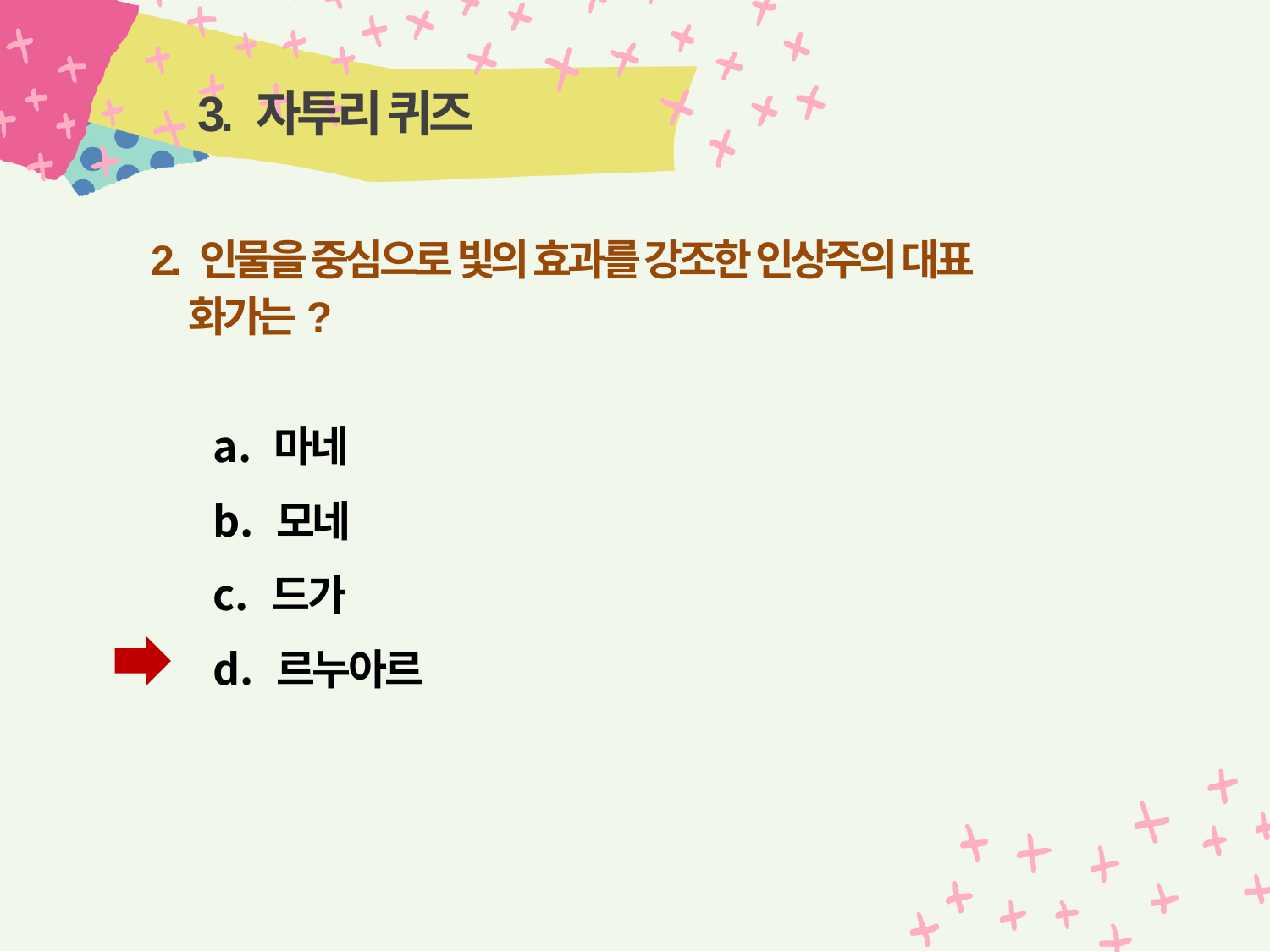

# 3. 자투리 퀴즈
2. 인물을 중심으로 빛의 효과를 강조한 인상주의 대표
화가는?

 마네
 모네
 드가
 르누아르